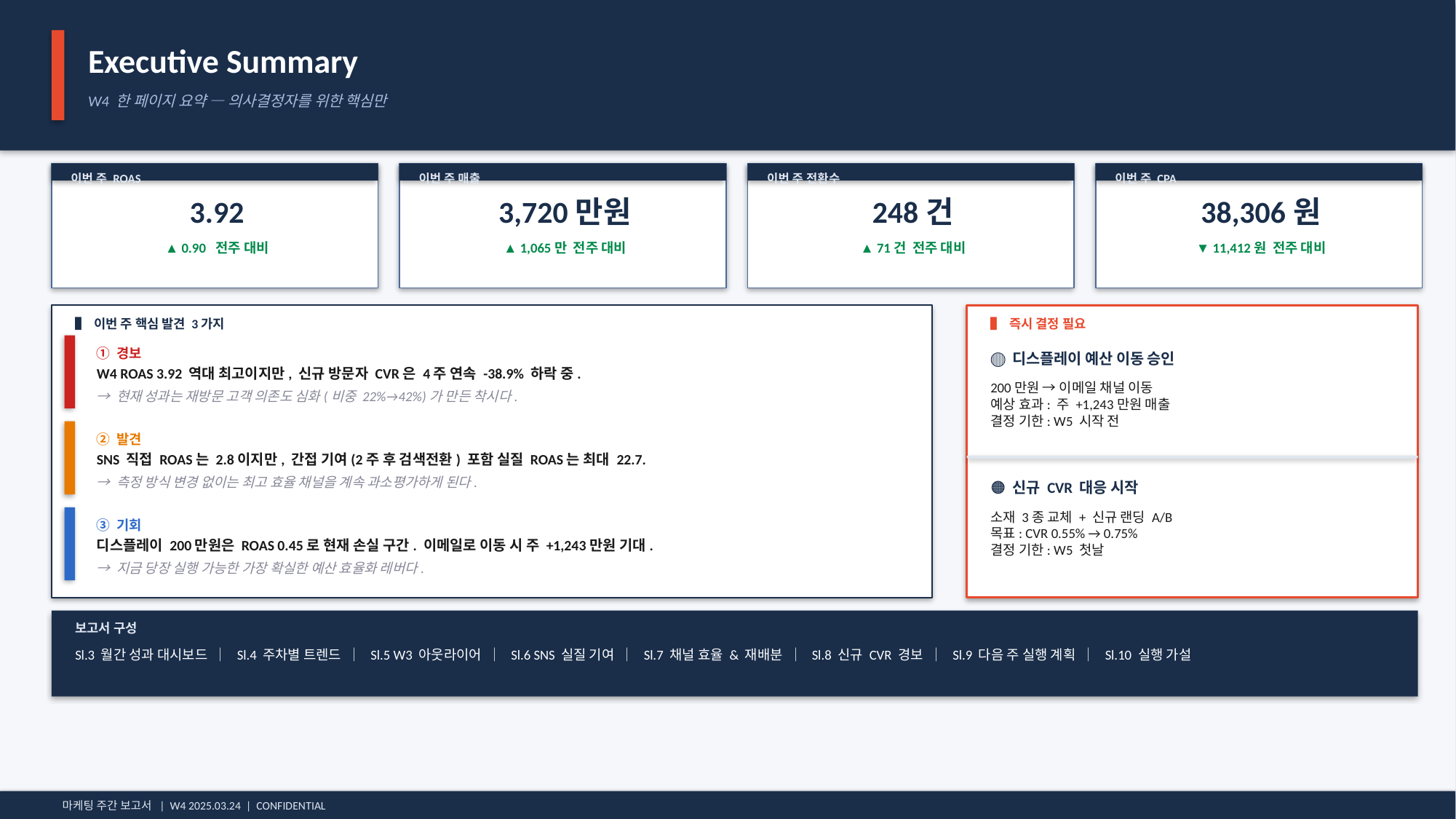

Executive Summary
W4 한 페이지 요약 — 의사결정자를 위한 핵심만

이번 주 ROAS
이번 주 매출
이번 주 전환수
이번 주 CPA
3.92
3,720만원
248건
38,306원
▲ 0.90  전주 대비
▲ 1,065만  전주 대비
▲ 71건  전주 대비
▼ 11,412원  전주 대비

▌ 이번 주 핵심 발견 3가지
▌ 즉시 결정 필요

① 경보
🔴 디스플레이 예산 이동 승인
W4 ROAS 3.92 역대 최고이지만, 신규 방문자 CVR은 4주 연속 -38.9% 하락 중.
200만원 → 이메일 채널 이동
예상 효과: 주 +1,243만원 매출
결정 기한: W5 시작 전
→ 현재 성과는 재방문 고객 의존도 심화(비중 22%→42%)가 만든 착시다.

② 발견
SNS 직접 ROAS는 2.8이지만, 간접 기여(2주 후 검색전환) 포함 실질 ROAS는 최대 22.7.

→ 측정 방식 변경 없이는 최고 효율 채널을 계속 과소평가하게 된다.
🟠 신규 CVR 대응 시작
소재 3종 교체 + 신규 랜딩 A/B
목표: CVR 0.55% → 0.75%
결정 기한: W5 첫날

③ 기회
디스플레이 200만원은 ROAS 0.45로 현재 손실 구간. 이메일로 이동 시 주 +1,243만원 기대.
→ 지금 당장 실행 가능한 가장 확실한 예산 효율화 레버다.

보고서 구성
Sl.3 월간 성과 대시보드  │  Sl.4 주차별 트렌드  │  Sl.5 W3 아웃라이어  │  Sl.6 SNS 실질 기여  │  Sl.7 채널 효율 & 재배분  │  Sl.8 신규 CVR 경보  │  Sl.9 다음 주 실행 계획  │  Sl.10 실행 가설

마케팅 주간 보고서  |  W4 2025.03.24  |  CONFIDENTIAL